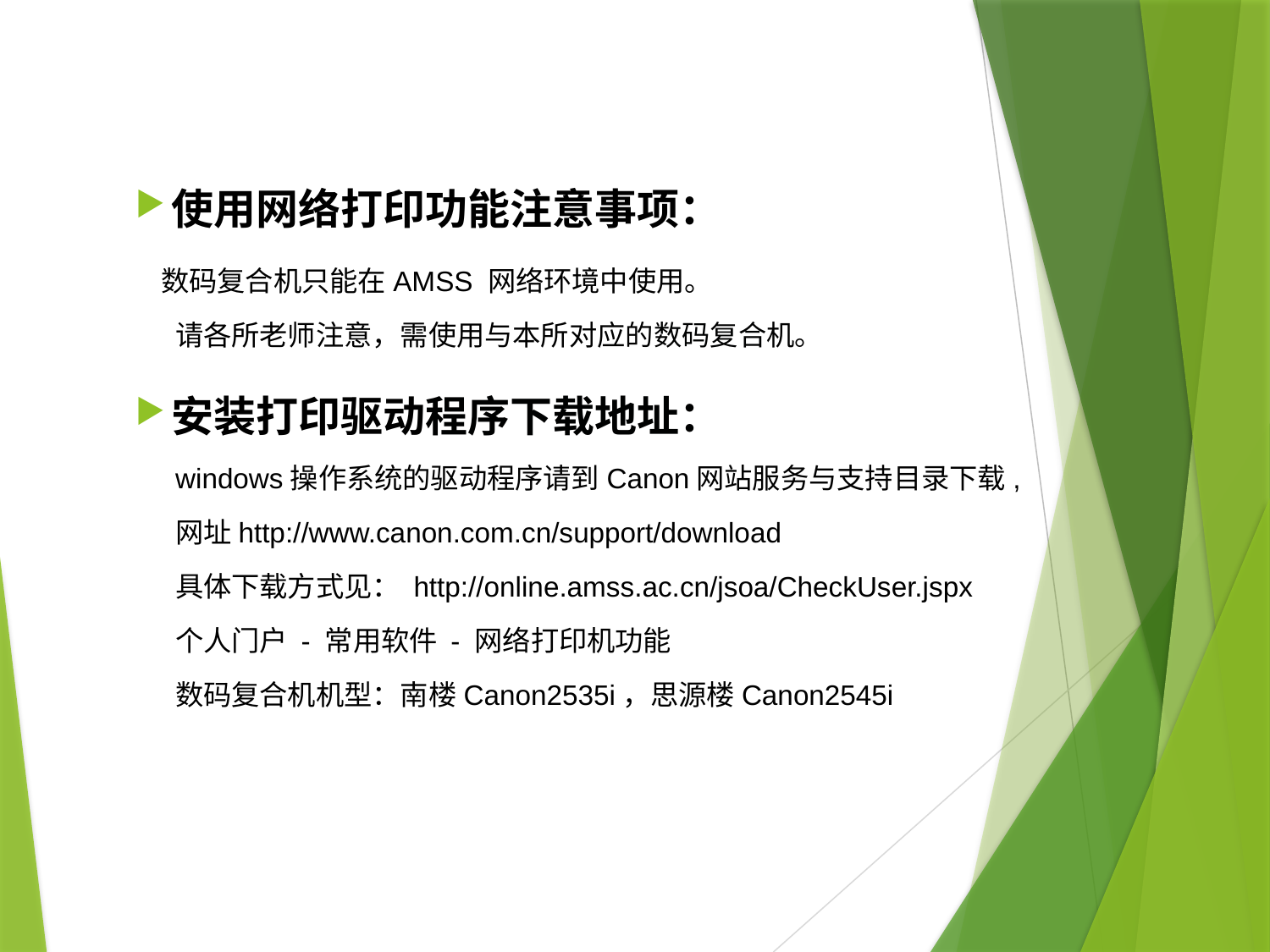

使用网络打印功能注意事项：
   数码复合机只能在AMSS 网络环境中使用。
请各所老师注意，需使用与本所对应的数码复合机。
安装打印驱动程序下载地址：
windows操作系统的驱动程序请到Canon网站服务与支持目录下载,
网址http://www.canon.com.cn/support/download
具体下载方式见： http://online.amss.ac.cn/jsoa/CheckUser.jspx
个人门户 - 常用软件 - 网络打印机功能
数码复合机机型：南楼Canon2535i，思源楼Canon2545i